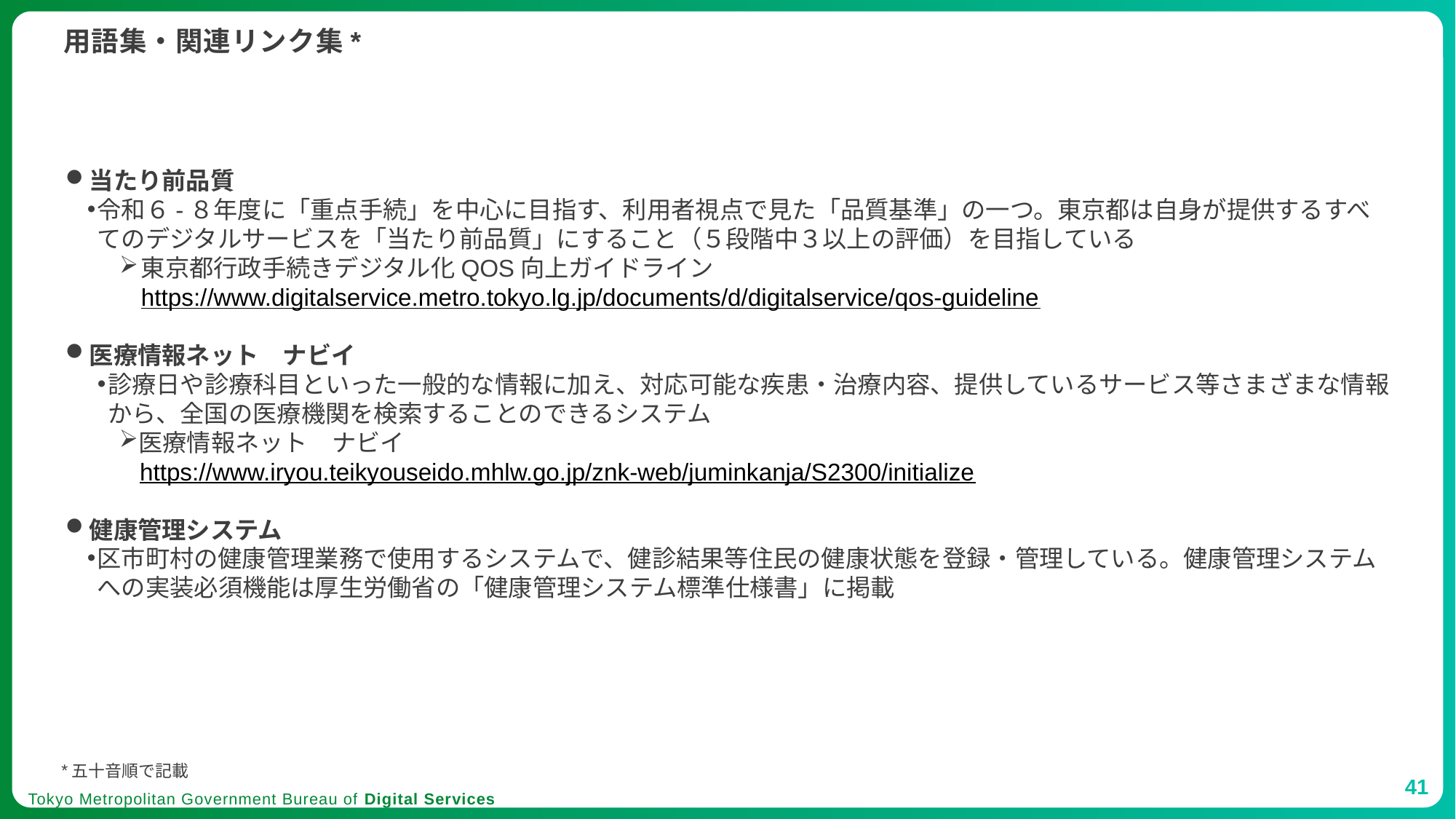

用語集・関連リンク集*
当たり前品質
令和６-８年度に「重点手続」を中心に目指す、利用者視点で見た「品質基準」の一つ。東京都は自身が提供するすべてのデジタルサービスを「当たり前品質」にすること（５段階中３以上の評価）を目指している
東京都行政手続きデジタル化QOS向上ガイドラインhttps://www.digitalservice.metro.tokyo.lg.jp/documents/d/digitalservice/qos-guideline

医療情報ネット　ナビイ
診療日や診療科目といった一般的な情報に加え、対応可能な疾患・治療内容、提供しているサービス等さまざまな情報から、全国の医療機関を検索することのできるシステム
医療情報ネット　ナビイ
https://www.iryou.teikyouseido.mhlw.go.jp/znk-web/juminkanja/S2300/initialize

健康管理システム
区市町村の健康管理業務で使用するシステムで、健診結果等住民の健康状態を登録・管理している。健康管理システムへの実装必須機能は厚生労働省の「健康管理システム標準仕様書」に掲載

五十音順で記載
41